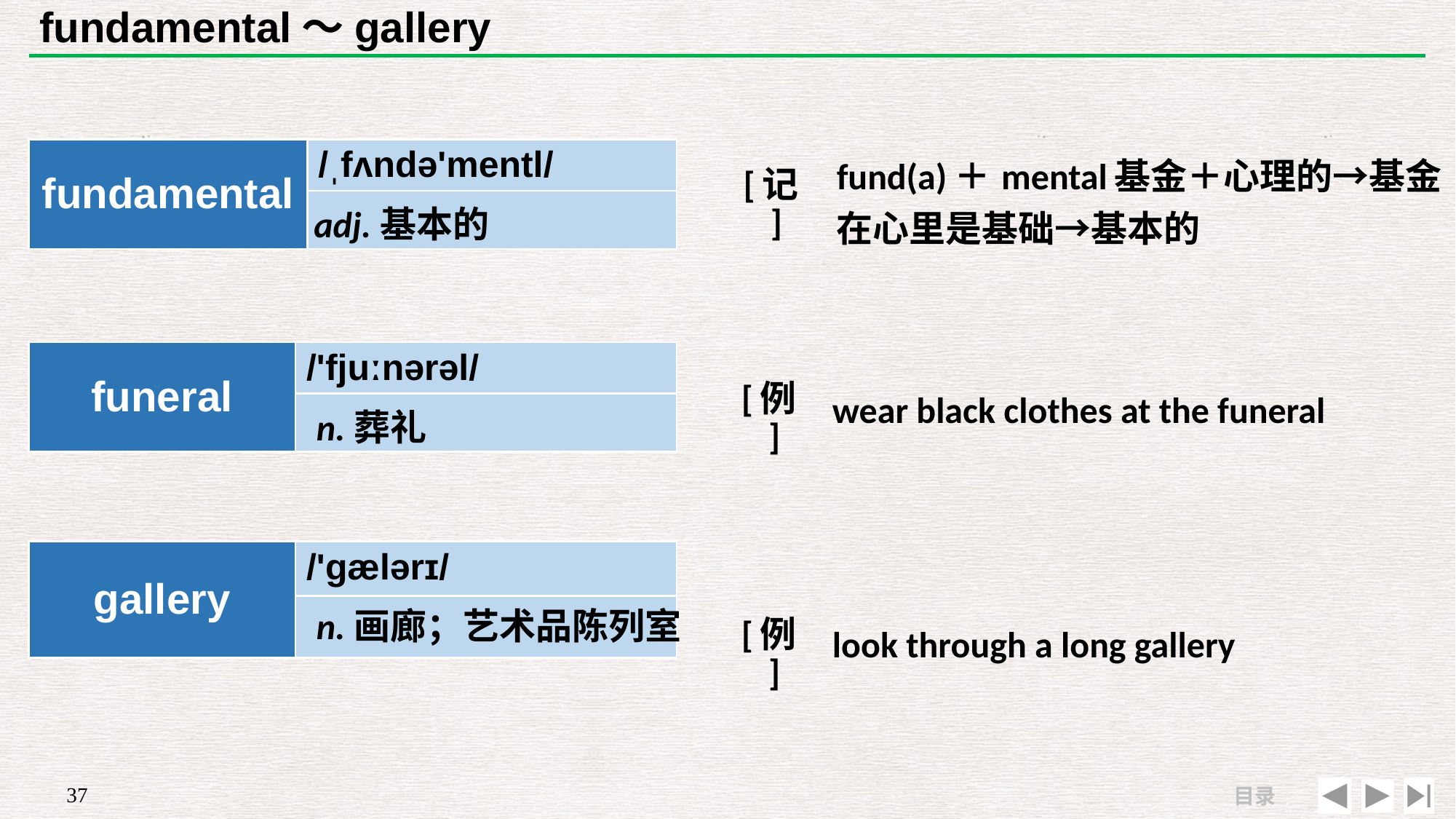

# fundamental～gallery

| fundamental | /ˌfʌndə'mentl/ |
| --- | --- |
|  |  |
| [记] | fund(a)＋mental基金＋心理的→基金在心里是基础→基本的 |
| --- | --- |
|  |  |
adj.基本的
|  |  |
| --- | --- |
| [例] | wear black clothes at the funeral |
| funeral | /'fjuːnərəl/ |
| --- | --- |
|  |  |
n.葬礼
| gallery | /'ɡælərɪ/ |
| --- | --- |
|  |  |
|  |  |
| --- | --- |
| [例] | look through a long gallery |
n.画廊；艺术品陈列室